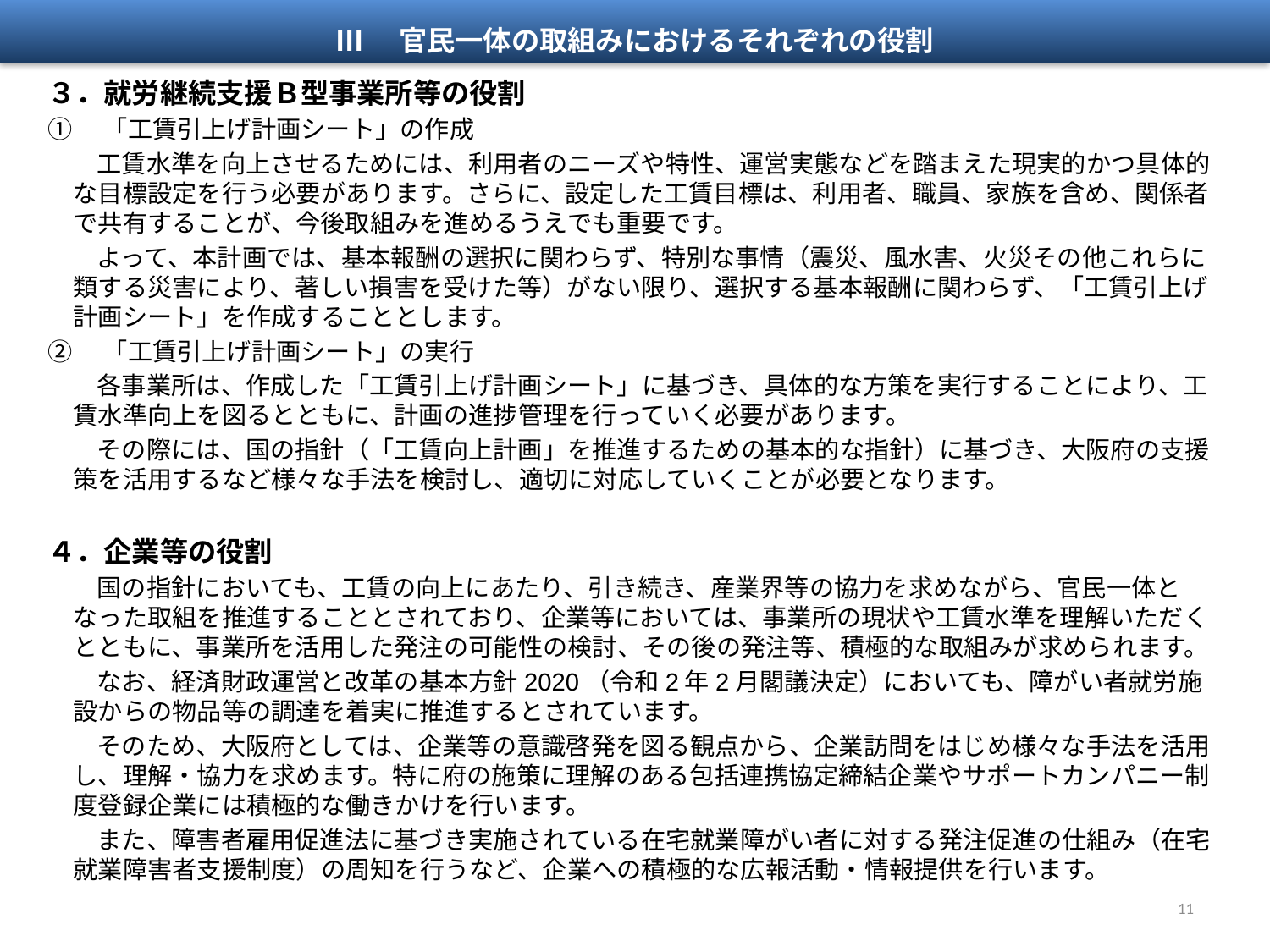

Ⅲ　官民一体の取組みにおけるそれぞれの役割
３．就労継続支援Ｂ型事業所等の役割
①　「工賃引上げ計画シート」の作成
工賃水準を向上させるためには、利用者のニーズや特性、運営実態などを踏まえた現実的かつ具体的な目標設定を行う必要があります。さらに、設定した工賃目標は、利用者、職員、家族を含め、関係者で共有することが、今後取組みを進めるうえでも重要です。
よって、本計画では、基本報酬の選択に関わらず、特別な事情（震災、風水害、火災その他これらに類する災害により、著しい損害を受けた等）がない限り、選択する基本報酬に関わらず、「工賃引上げ計画シート」を作成することとします。
②　「工賃引上げ計画シート」の実行
各事業所は、作成した「工賃引上げ計画シート」に基づき、具体的な方策を実行することにより、工賃水準向上を図るとともに、計画の進捗管理を行っていく必要があります。
その際には、国の指針（「工賃向上計画」を推進するための基本的な指針）に基づき、大阪府の支援策を活用するなど様々な手法を検討し、適切に対応していくことが必要となります。

４．企業等の役割
国の指針においても、工賃の向上にあたり、引き続き、産業界等の協力を求めながら、官民一体となった取組を推進することとされており、企業等においては、事業所の現状や工賃水準を理解いただくとともに、事業所を活用した発注の可能性の検討、その後の発注等、積極的な取組みが求められます。
なお、経済財政運営と改革の基本方針2020（令和2年2月閣議決定）においても、障がい者就労施設からの物品等の調達を着実に推進するとされています。
そのため、大阪府としては、企業等の意識啓発を図る観点から、企業訪問をはじめ様々な手法を活用し、理解・協力を求めます。特に府の施策に理解のある包括連携協定締結企業やサポートカンパニー制度登録企業には積極的な働きかけを行います。
また、障害者雇用促進法に基づき実施されている在宅就業障がい者に対する発注促進の仕組み（在宅就業障害者支援制度）の周知を行うなど、企業への積極的な広報活動・情報提供を行います。
11